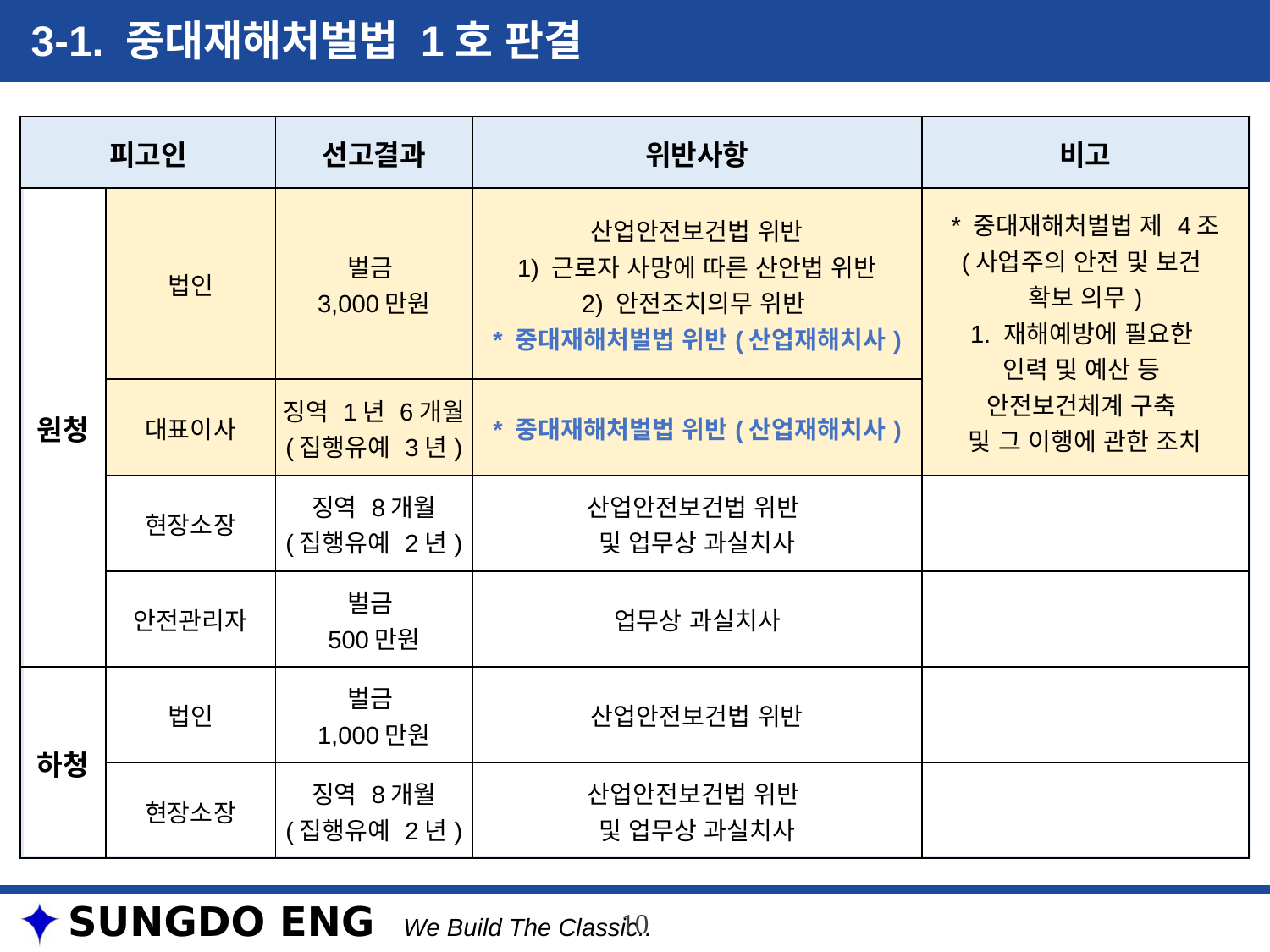

3-1. 중대재해처벌법 1호 판결
| 피고인 |  | 선고결과 | 위반사항 | 비고 |
| --- | --- | --- | --- | --- |
| 원청 | 법인 | 벌금 3,000만원 | 산업안전보건법 위반 1) 근로자 사망에 따른 산안법 위반 2) 안전조치의무 위반 \* 중대재해처벌법 위반(산업재해치사) | \* 중대재해처벌법 제 4조 (사업주의 안전 및 보건 확보 의무) 1. 재해예방에 필요한 인력 및 예산 등 안전보건체계 구축 및 그 이행에 관한 조치 |
|  | 대표이사 | 징역 1년 6개월 (집행유예 3년) | \* 중대재해처벌법 위반(산업재해치사) |  |
|  | 현장소장 | 징역 8개월 (집행유예 2년) | 산업안전보건법 위반 및 업무상 과실치사 |  |
|  | 안전관리자 | 벌금 500만원 | 업무상 과실치사 |  |
| 하청 | 법인 | 벌금 1,000만원 | 산업안전보건법 위반 |  |
|  | 현장소장 | 징역 8개월 (집행유예 2년) | 산업안전보건법 위반 및 업무상 과실치사 |  |
10